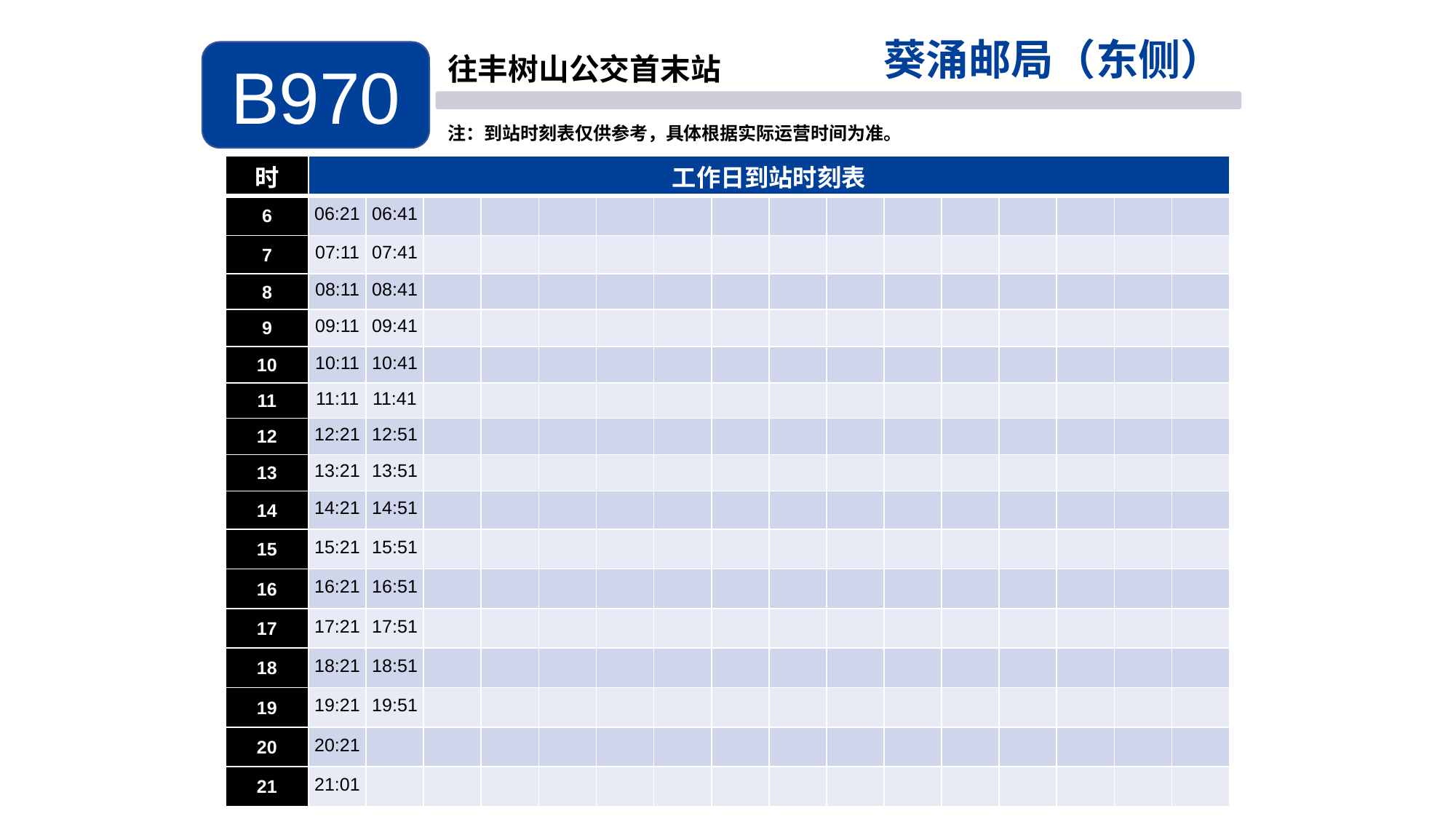

葵涌邮局（东侧）
B970
往丰树山公交首末站

注：到站时刻表仅供参考，具体根据实际运营时间为准。
| 时 | 工作日到站时刻表 |  |  |  |  |  |  |  |  |  |  |  |  |  |  |  |
| --- | --- | --- | --- | --- | --- | --- | --- | --- | --- | --- | --- | --- | --- | --- | --- | --- |
| 6 | 06:21 | 06:41 |  |  |  |  |  |  |  |  |  |  |  |  |  |  |
| 7 | 07:11 | 07:41 |  |  |  |  |  |  |  |  |  |  |  |  |  |  |
| 8 | 08:11 | 08:41 |  |  |  |  |  |  |  |  |  |  |  |  |  |  |
| 9 | 09:11 | 09:41 |  |  |  |  |  |  |  |  |  |  |  |  |  |  |
| 10 | 10:11 | 10:41 |  |  |  |  |  |  |  |  |  |  |  |  |  |  |
| 11 | 11:11 | 11:41 |  |  |  |  |  |  |  |  |  |  |  |  |  |  |
| 12 | 12:21 | 12:51 |  |  |  |  |  |  |  |  |  |  |  |  |  |  |
| 13 | 13:21 | 13:51 |  |  |  |  |  |  |  |  |  |  |  |  |  |  |
| 14 | 14:21 | 14:51 |  |  |  |  |  |  |  |  |  |  |  |  |  |  |
| 15 | 15:21 | 15:51 |  |  |  |  |  |  |  |  |  |  |  |  |  |  |
| 16 | 16:21 | 16:51 |  |  |  |  |  |  |  |  |  |  |  |  |  |  |
| 17 | 17:21 | 17:51 |  |  |  |  |  |  |  |  |  |  |  |  |  |  |
| 18 | 18:21 | 18:51 |  |  |  |  |  |  |  |  |  |  |  |  |  |  |
| 19 | 19:21 | 19:51 |  |  |  |  |  |  |  |  |  |  |  |  |  |  |
| 20 | 20:21 |  |  |  |  |  |  |  |  |  |  |  |  |  |  |  |
| 21 | 21:01 |  |  |  |  |  |  |  |  |  |  |  |  |  |  |  |